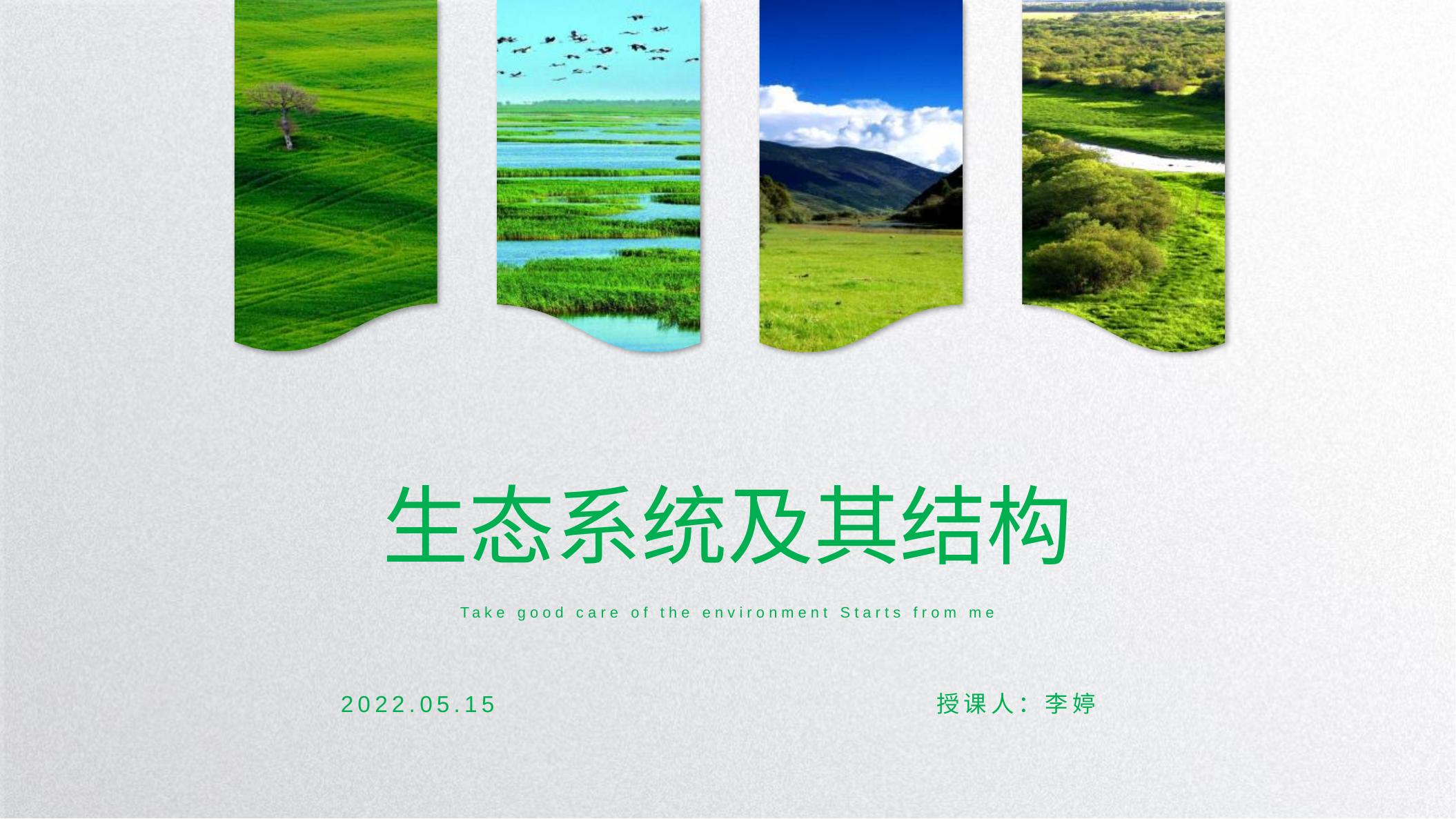

生态系统及其结构
Take good care of the environment Starts from me
2022.05.15
授课人：李婷